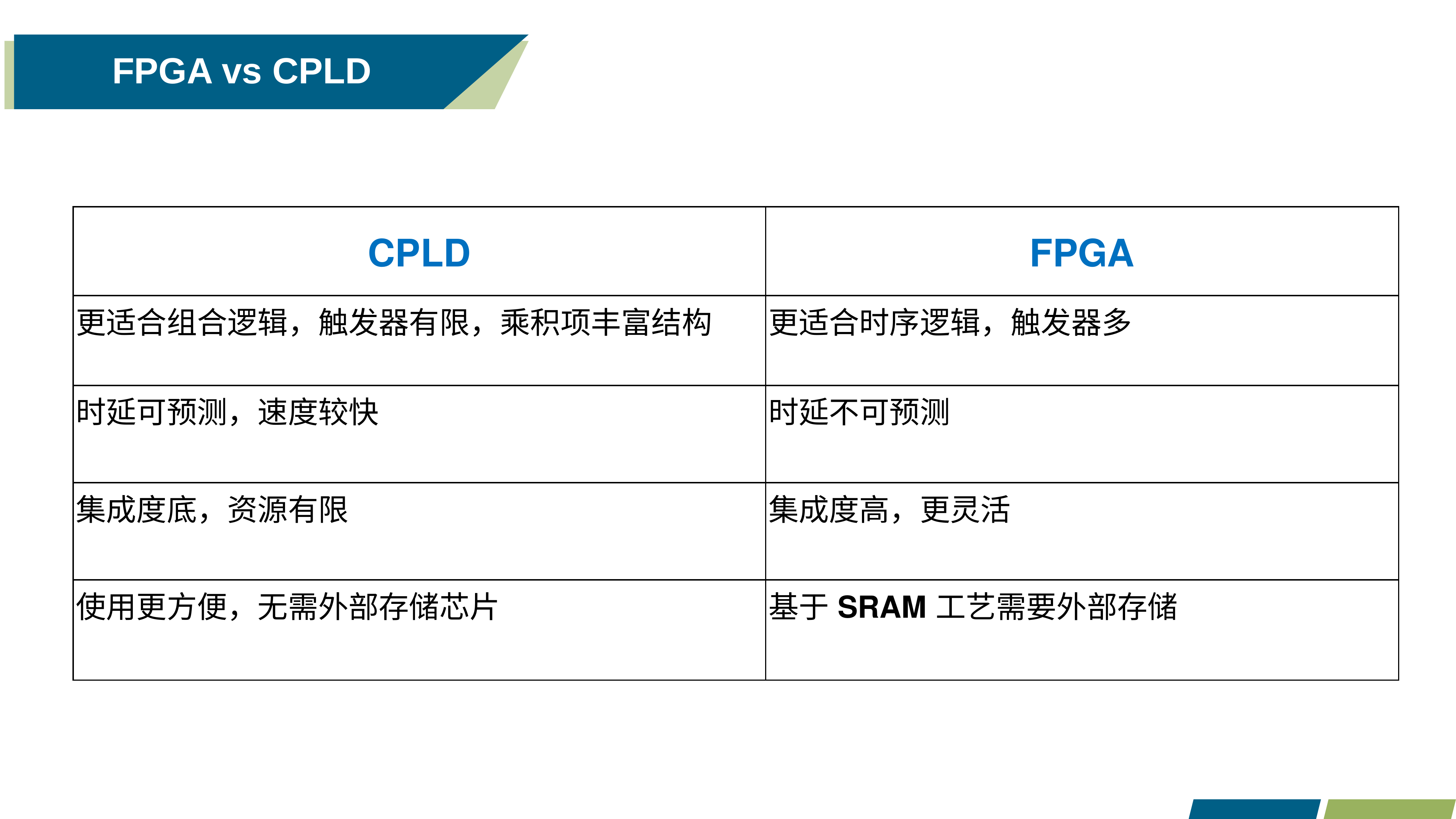

# FPGA vs CPLD
| CPLD | FPGA |
| --- | --- |
| 更适合组合逻辑，触发器有限，乘积项丰富结构 | 更适合时序逻辑，触发器多 |
| 时延可预测，速度较快 | 时延不可预测 |
| 集成度底，资源有限 | 集成度高，更灵活 |
| 使用更方便，无需外部存储芯片 | 基于SRAM工艺需要外部存储 |